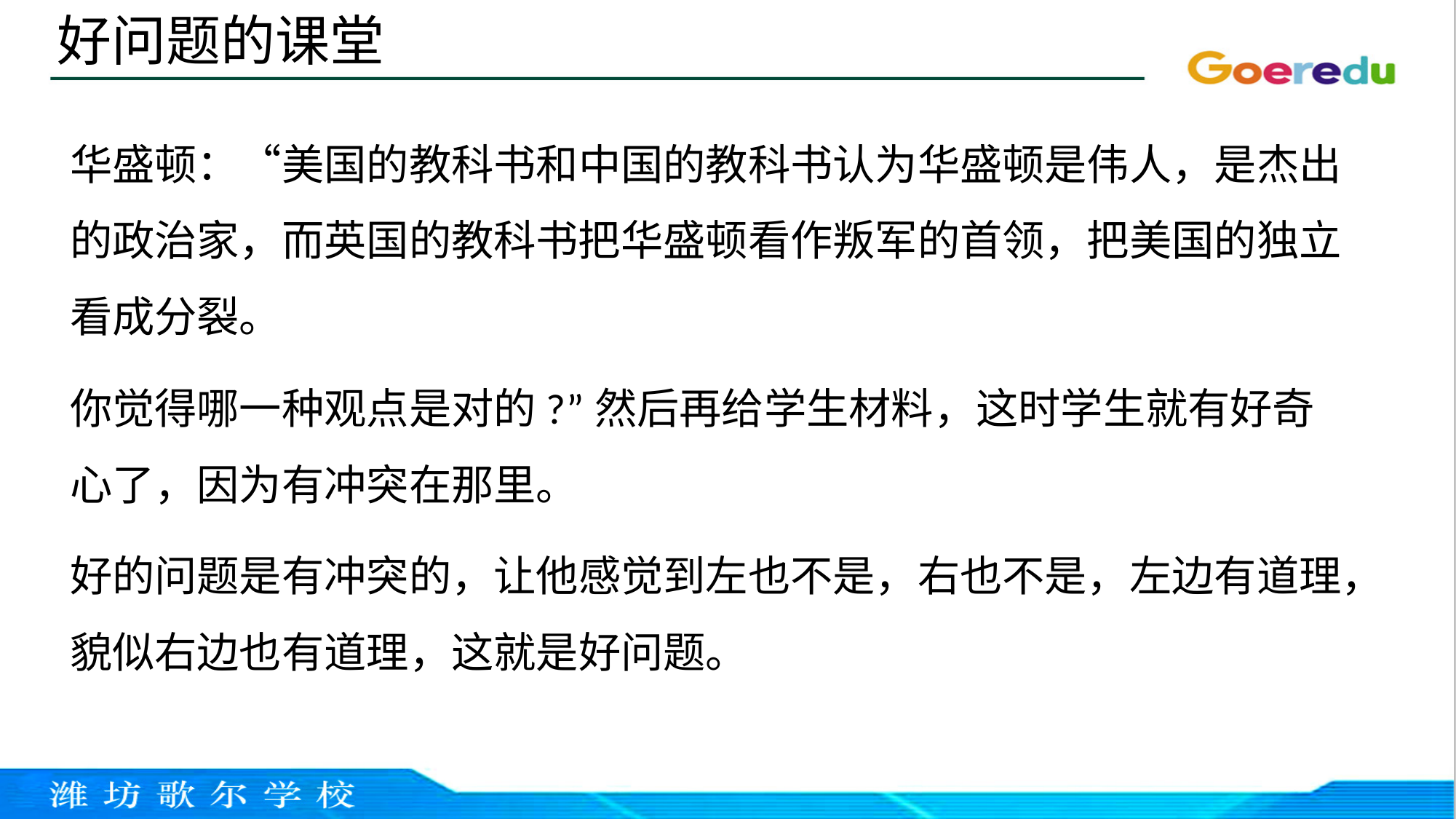

好问题的课堂
华盛顿：“美国的教科书和中国的教科书认为华盛顿是伟人，是杰出的政治家，而英国的教科书把华盛顿看作叛军的首领，把美国的独立看成分裂。
你觉得哪一种观点是对的?”然后再给学生材料，这时学生就有好奇心了，因为有冲突在那里。
好的问题是有冲突的，让他感觉到左也不是，右也不是，左边有道理，貌似右边也有道理，这就是好问题。